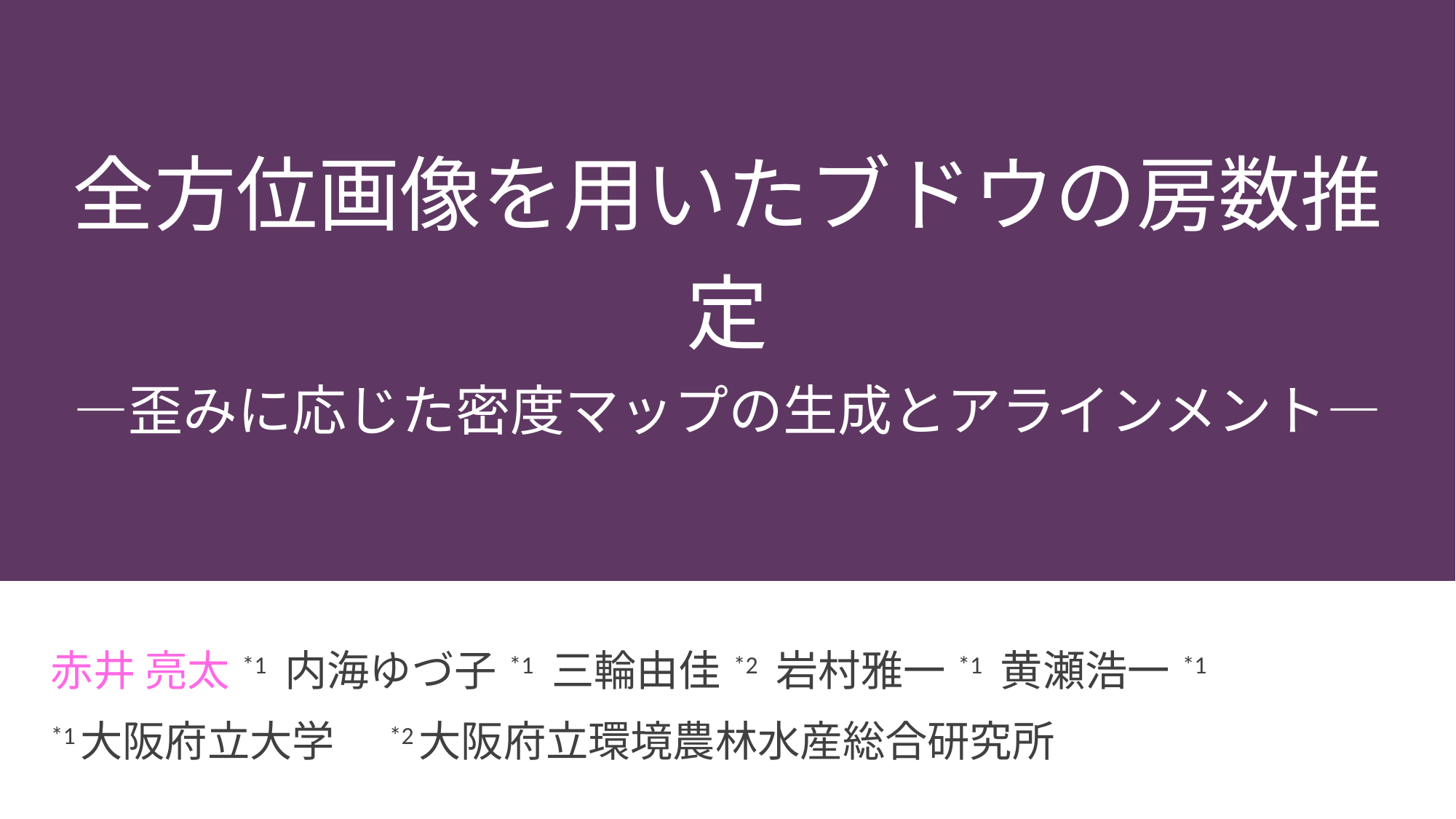

# 全方位画像を用いたブドウの房数推定 ―歪みに応じた密度マップの生成とアラインメント―
赤井 亮太*1 内海ゆづ子*1 三輪由佳*2 岩村雅一*1 黄瀬浩一*1
*1大阪府立大学　*2大阪府立環境農林水産総合研究所